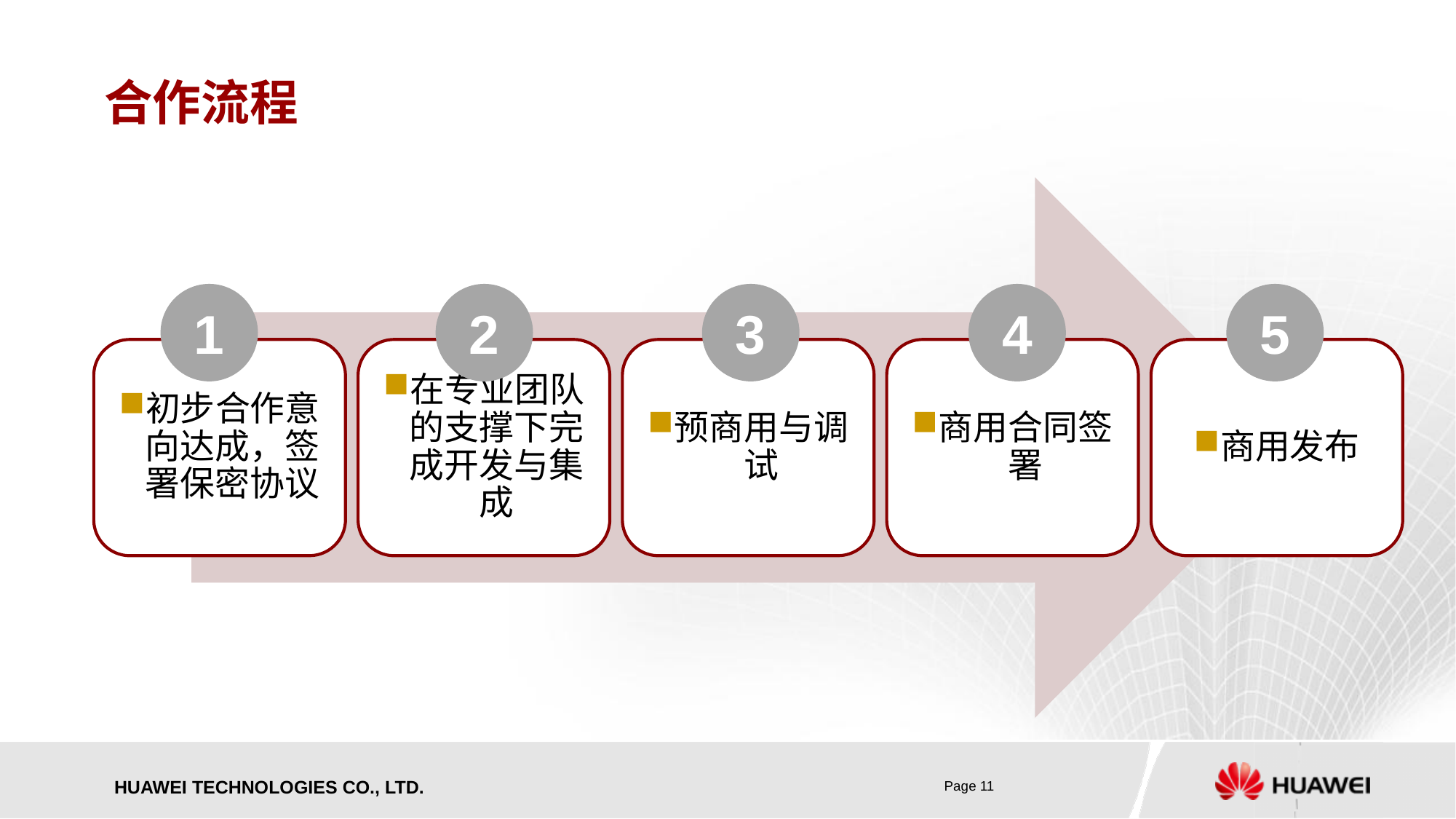

# 合作流程
初步合作意向达成，签署保密协议
在专业团队的支撑下完成开发与集成
预商用与调试
商用合同签署
商用发布
1
2
3
4
5